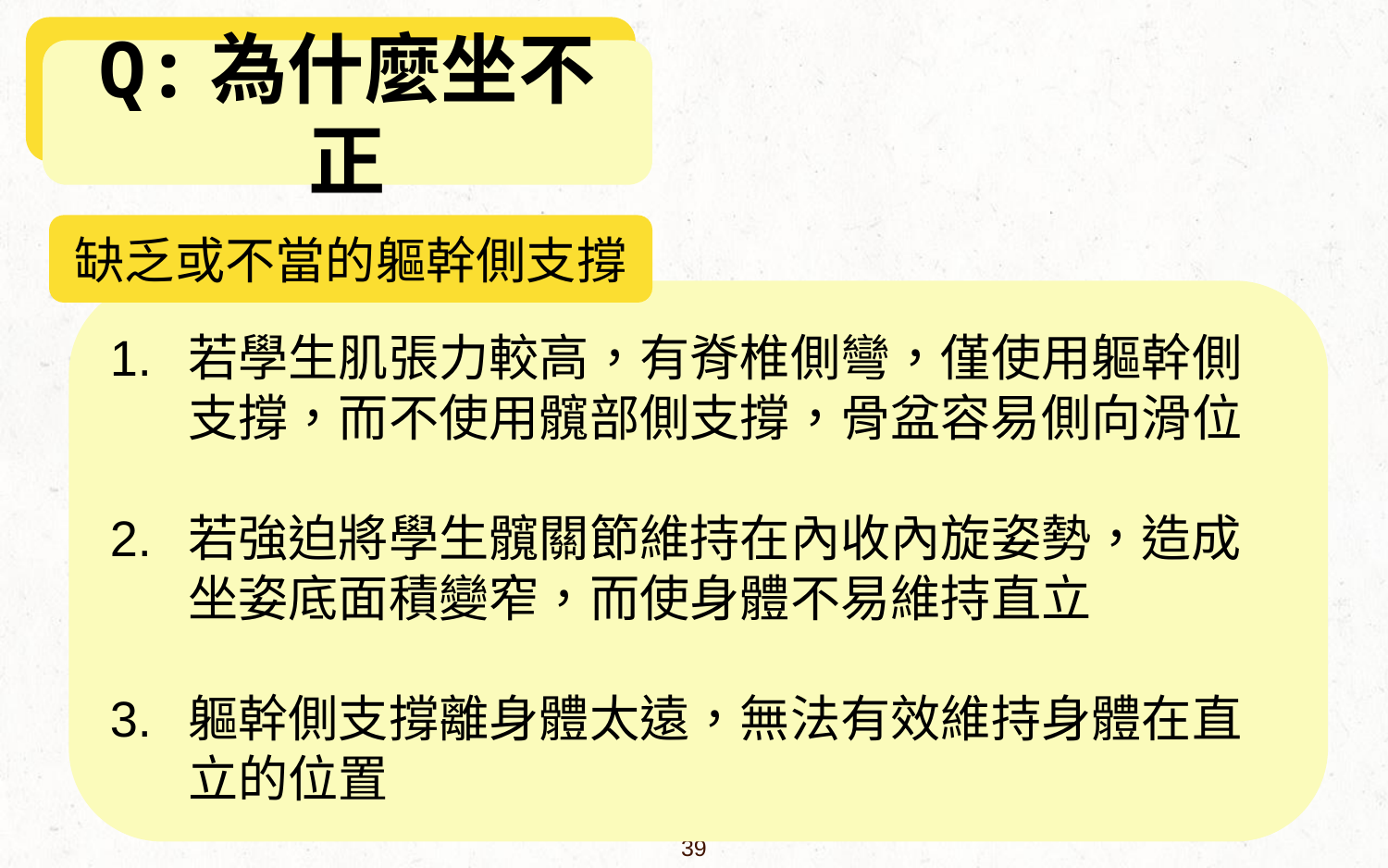

Q:為什麼坐得
Q:為什麼坐不正
缺乏或不當的軀幹側支撐

若學生肌張力較高，有脊椎側彎，僅使用軀幹側支撐，而不使用髖部側支撐，骨盆容易側向滑位

若強迫將學生髖關節維持在內收內旋姿勢，造成坐姿底面積變窄，而使身體不易維持直立

軀幹側支撐離身體太遠，無法有效維持身體在直立的位置
39